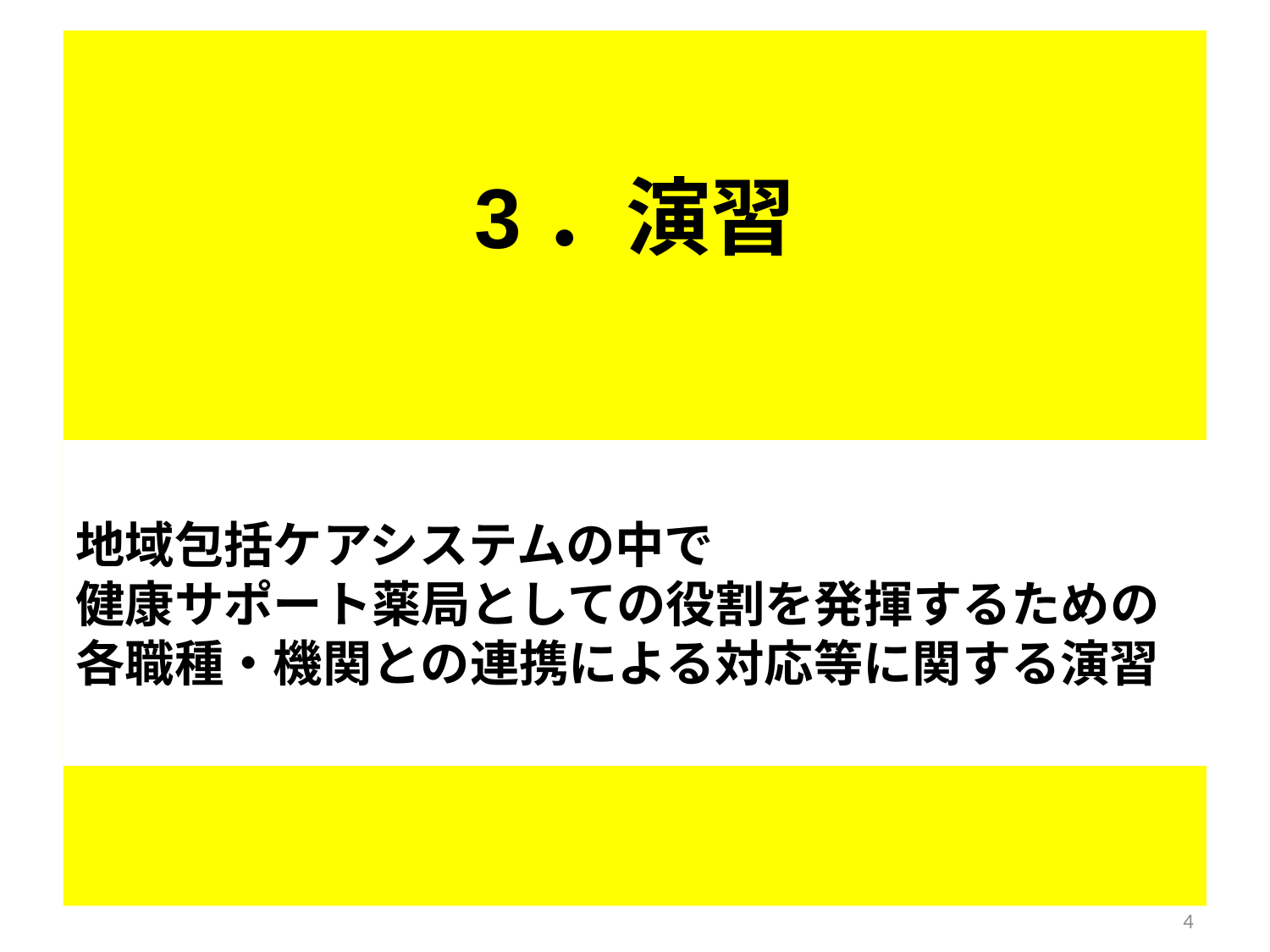

3．演習

地域包括ケアシステムの中で
健康サポート薬局としての役割を発揮するための
各職種・機関との連携による対応等に関する演習
4